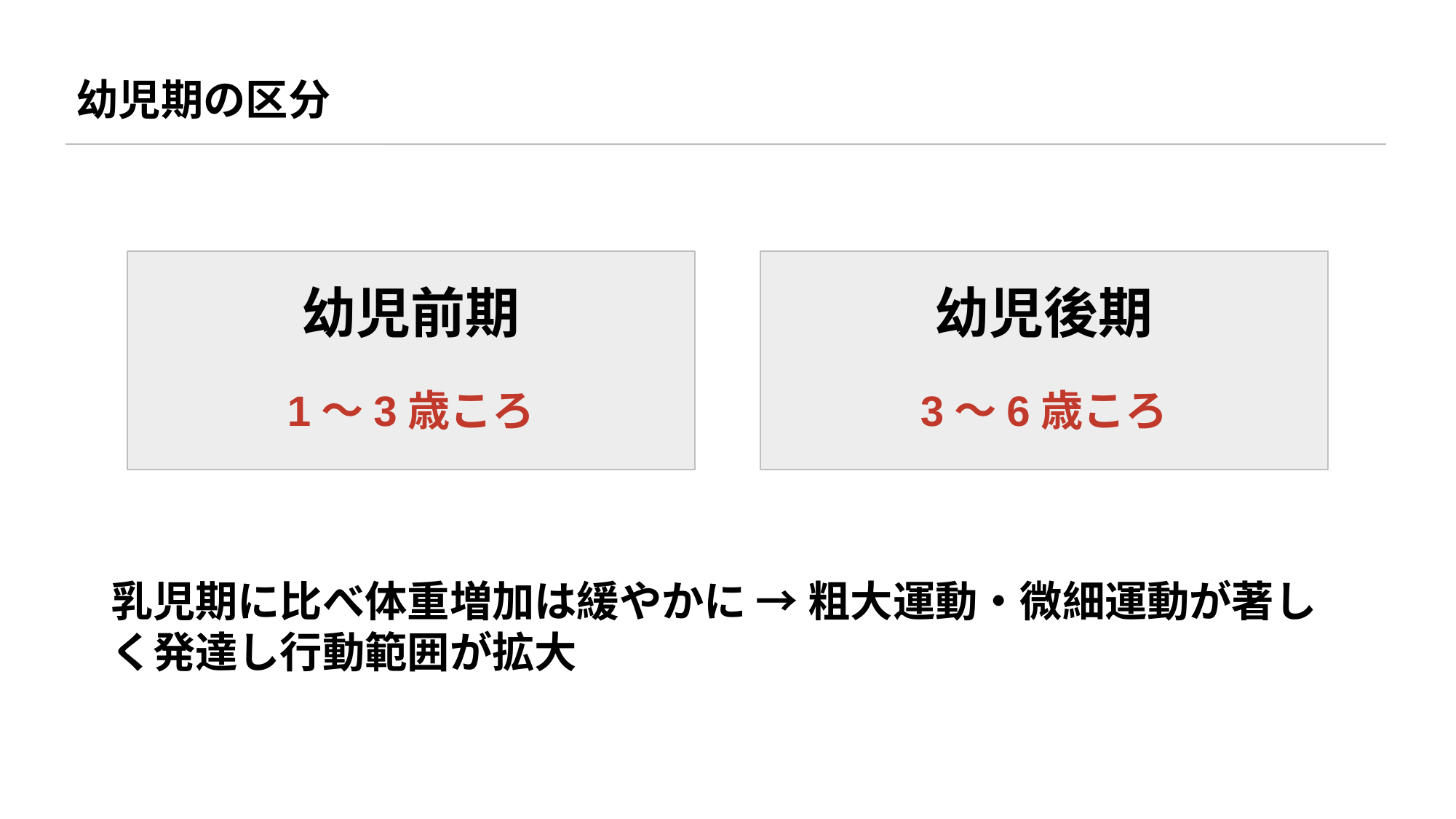

幼児期の区分

幼児前期
幼児後期
1〜3歳ころ
3〜6歳ころ
乳児期に比べ体重増加は緩やかに → 粗大運動・微細運動が著しく発達し行動範囲が拡大